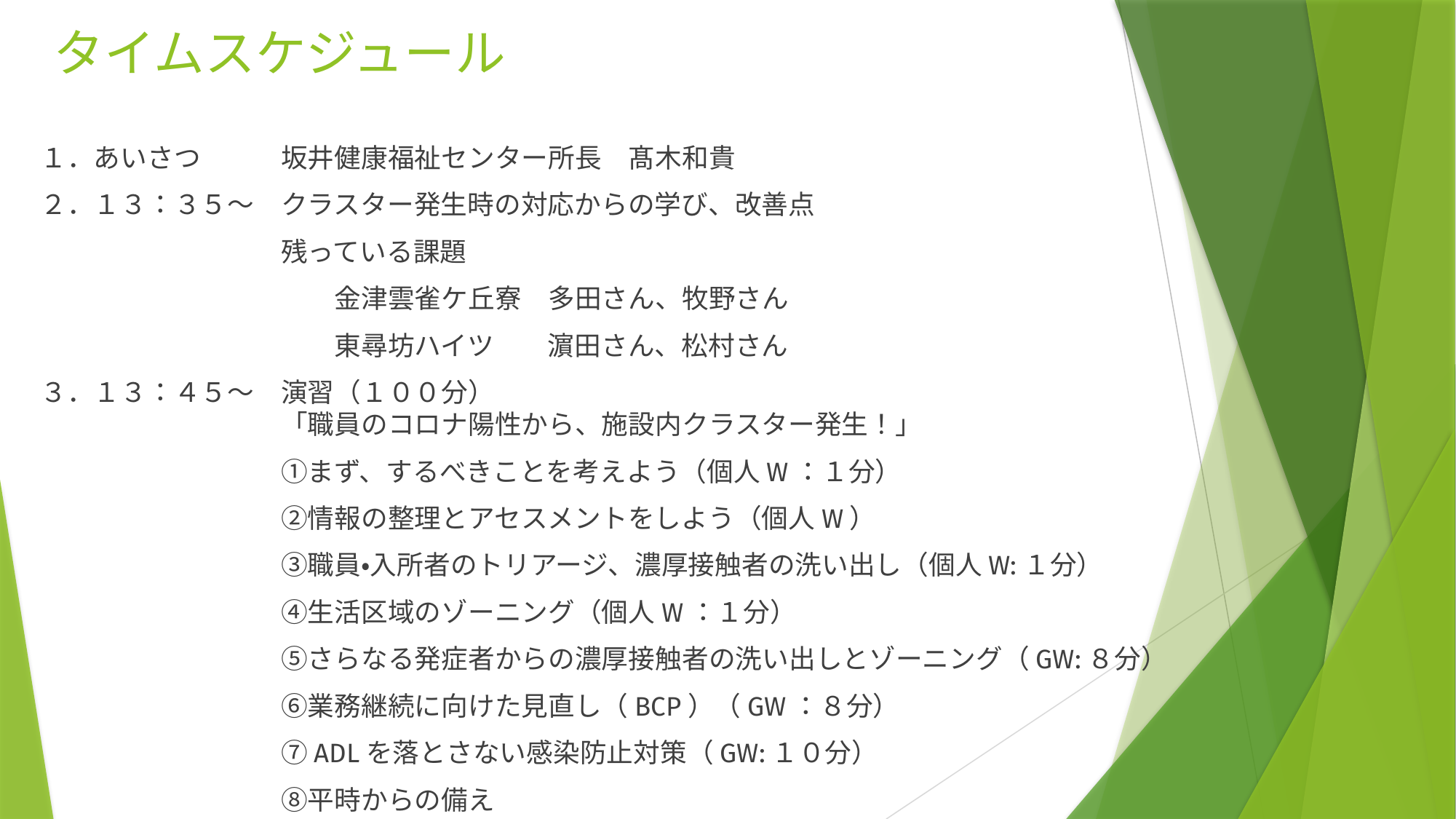

# タイムスケジュール
１．あいさつ　　　坂井健康福祉センター所長　髙木和貴
２．１３：３５～　クラスター発生時の対応からの学び、改善点
　　　　　　　　　残っている課題
　　　　　　　　　　　金津雲雀ケ丘寮　多田さん、牧野さん
　　　　　　　　　　　東尋坊ハイツ　　濵田さん、松村さん
３．１３：４５～　演習（１００分）
　　　　　　　　　「職員のコロナ陽性から、施設内クラスター発生！」
　　　　　　　　　①まず、するべきことを考えよう（個人W：１分）
　　　　　　　　　②情報の整理とアセスメントをしよう（個人W）
　　　　　　　　　③職員・入所者のトリアージ、濃厚接触者の洗い出し（個人W:１分）
　　　　　　　　　④生活区域のゾーニング（個人W：１分）
　　　　　　　　　⑤さらなる発症者からの濃厚接触者の洗い出しとゾーニング（GW:８分）
　　　　　　　　　⑥業務継続に向けた見直し（BCP）（GW：８分）
　　　　　　　　　⑦ADLを落とさない感染防止対策（GW:１０分）
　　　　　　　　　⑧平時からの備え
４．１５：２５～　総括